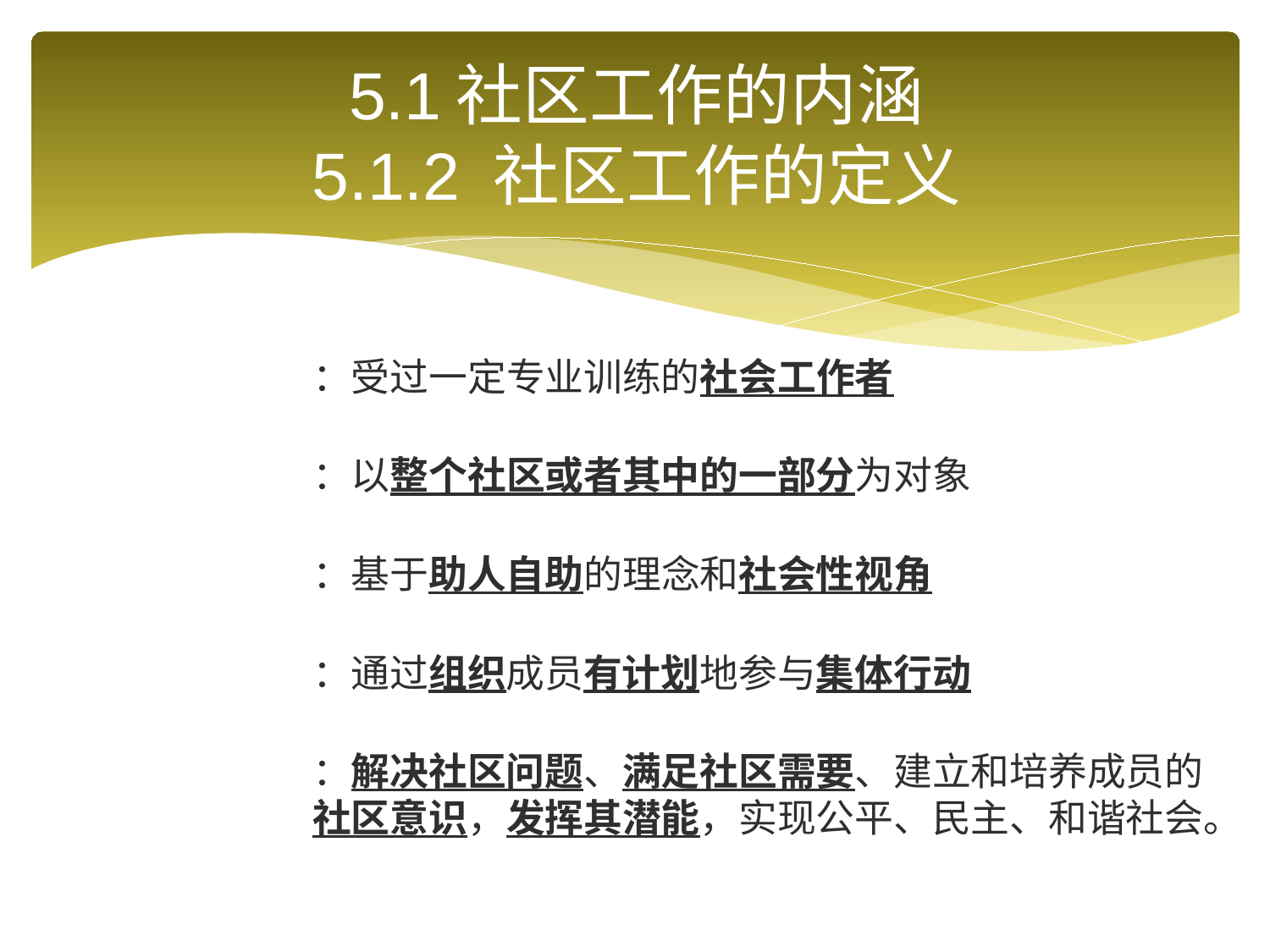

5.1社区工作的内涵
5.1.2 社区工作的定义
：受过一定专业训练的社会工作者

：以整个社区或者其中的一部分为对象

：基于助人自助的理念和社会性视角

：通过组织成员有计划地参与集体行动

：解决社区问题、满足社区需要、建立和培养成员的社区意识，发挥其潜能，实现公平、民主、和谐社会。